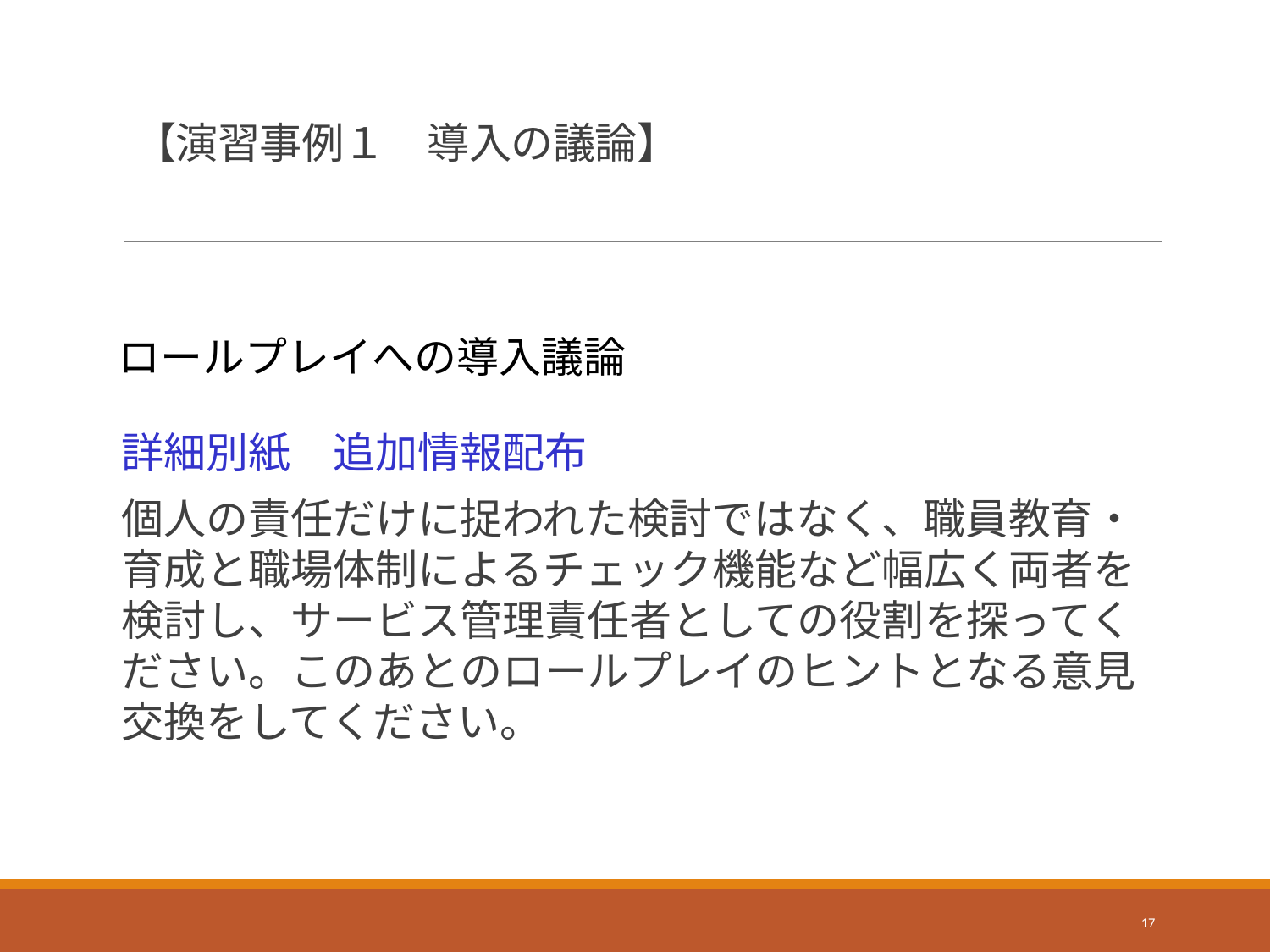

# 【演習事例１　導入の議論】
ロールプレイへの導入議論
詳細別紙　追加情報配布
個人の責任だけに捉われた検討ではなく、職員教育・育成と職場体制によるチェック機能など幅広く両者を検討し、サービス管理責任者としての役割を探ってください。このあとのロールプレイのヒントとなる意見交換をしてください。

17